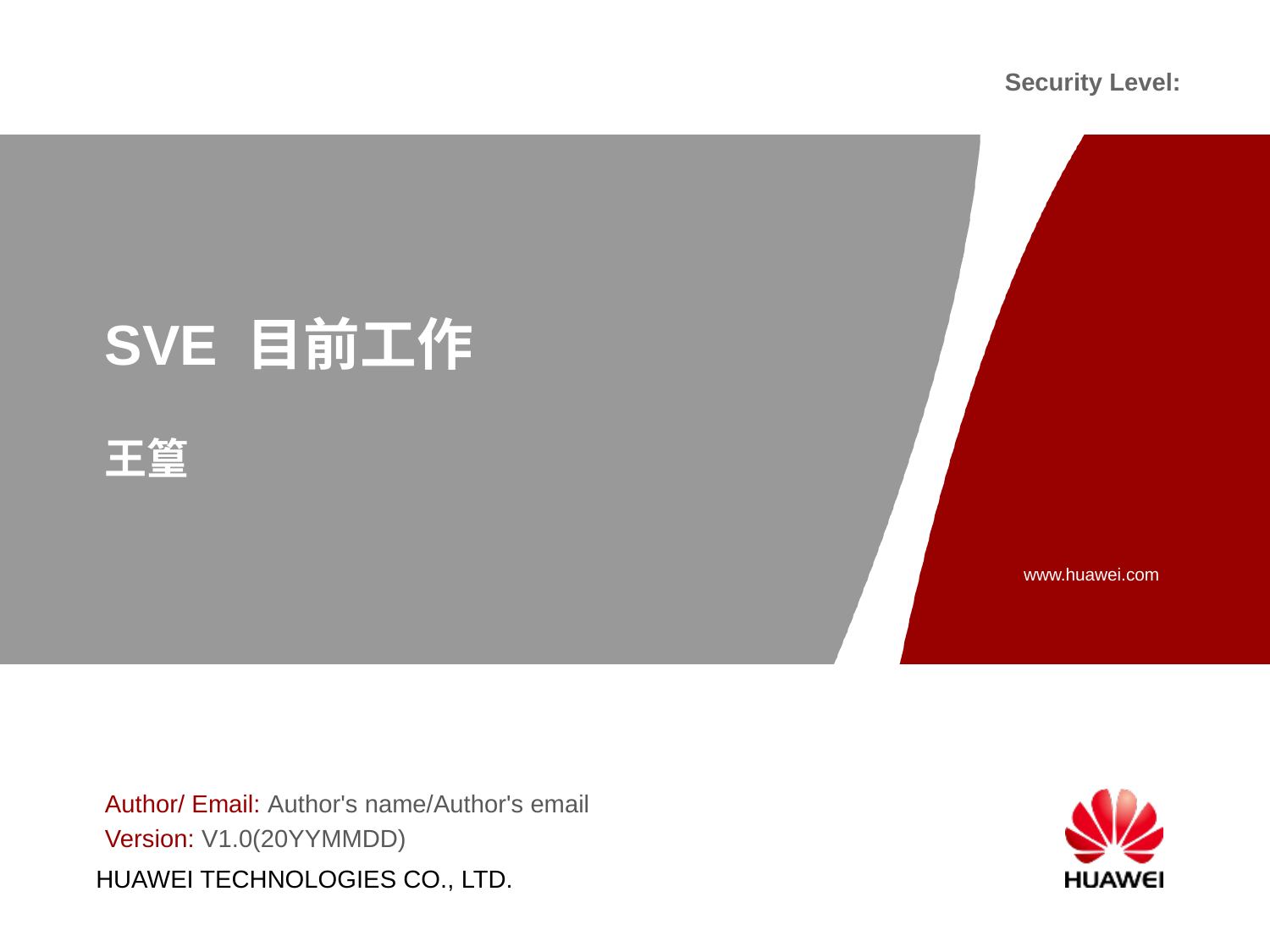

# SVE 目前工作
王篁
Author/ Email: Author's name/Author's email
Version: V1.0(20YYMMDD)